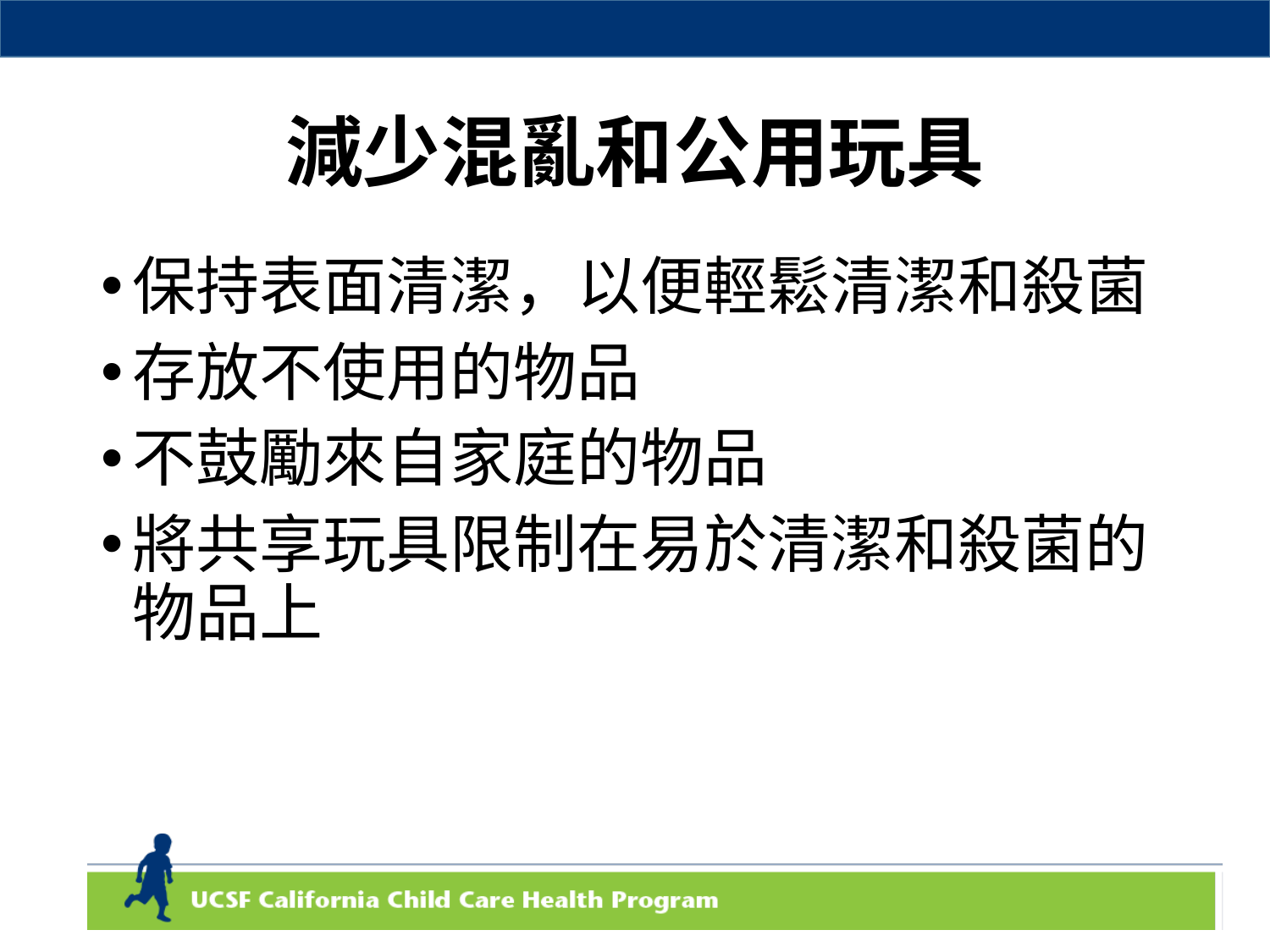

# 減少混亂和公用玩具
保持表面清潔，以便輕鬆清潔和殺菌
存放不使用的物品
不鼓勵來自家庭的物品
將共享玩具限制在易於清潔和殺菌的物品上